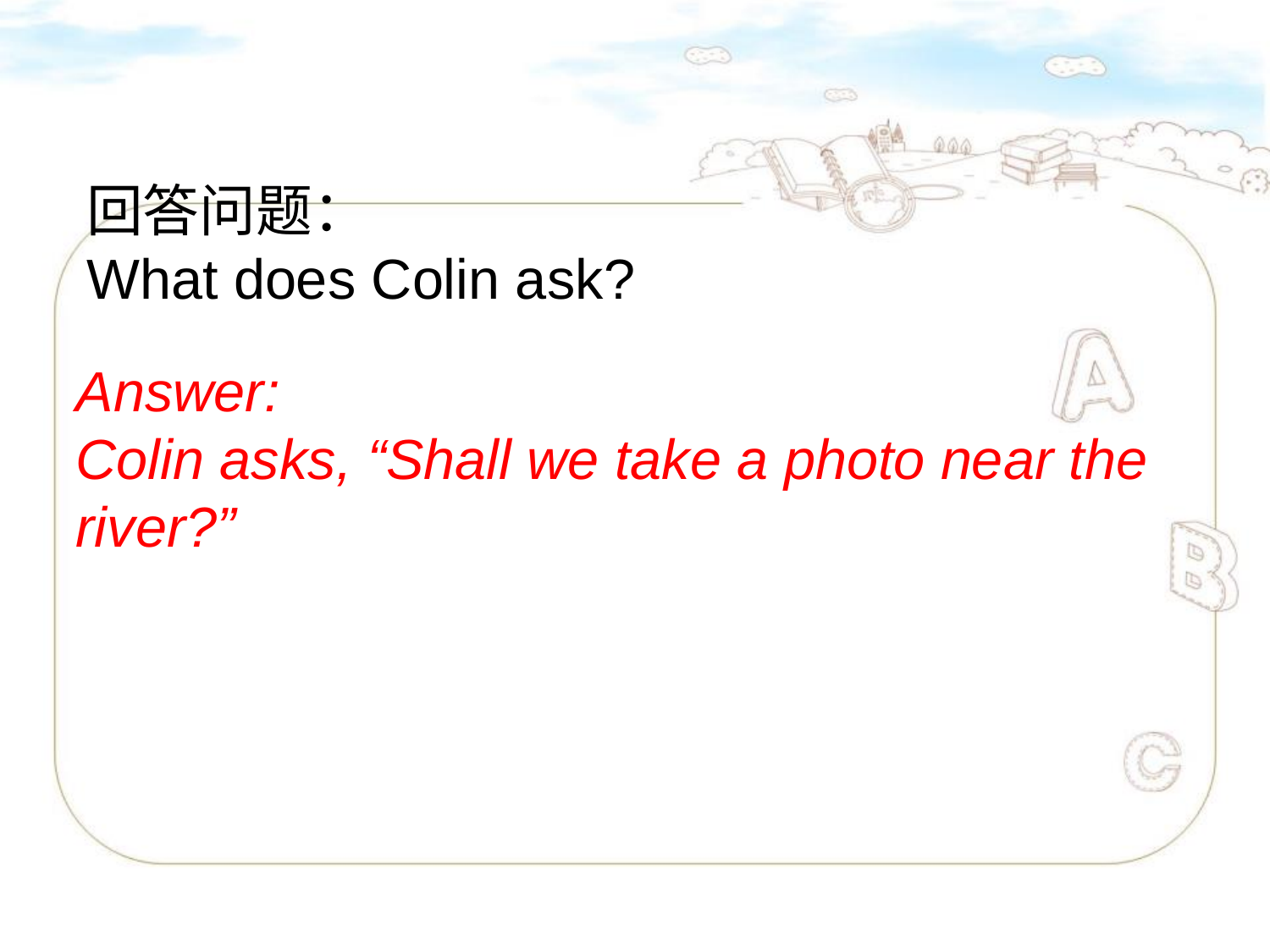

回答问题：
What does Colin ask?
Answer:
Colin asks, “Shall we take a photo near the river?”